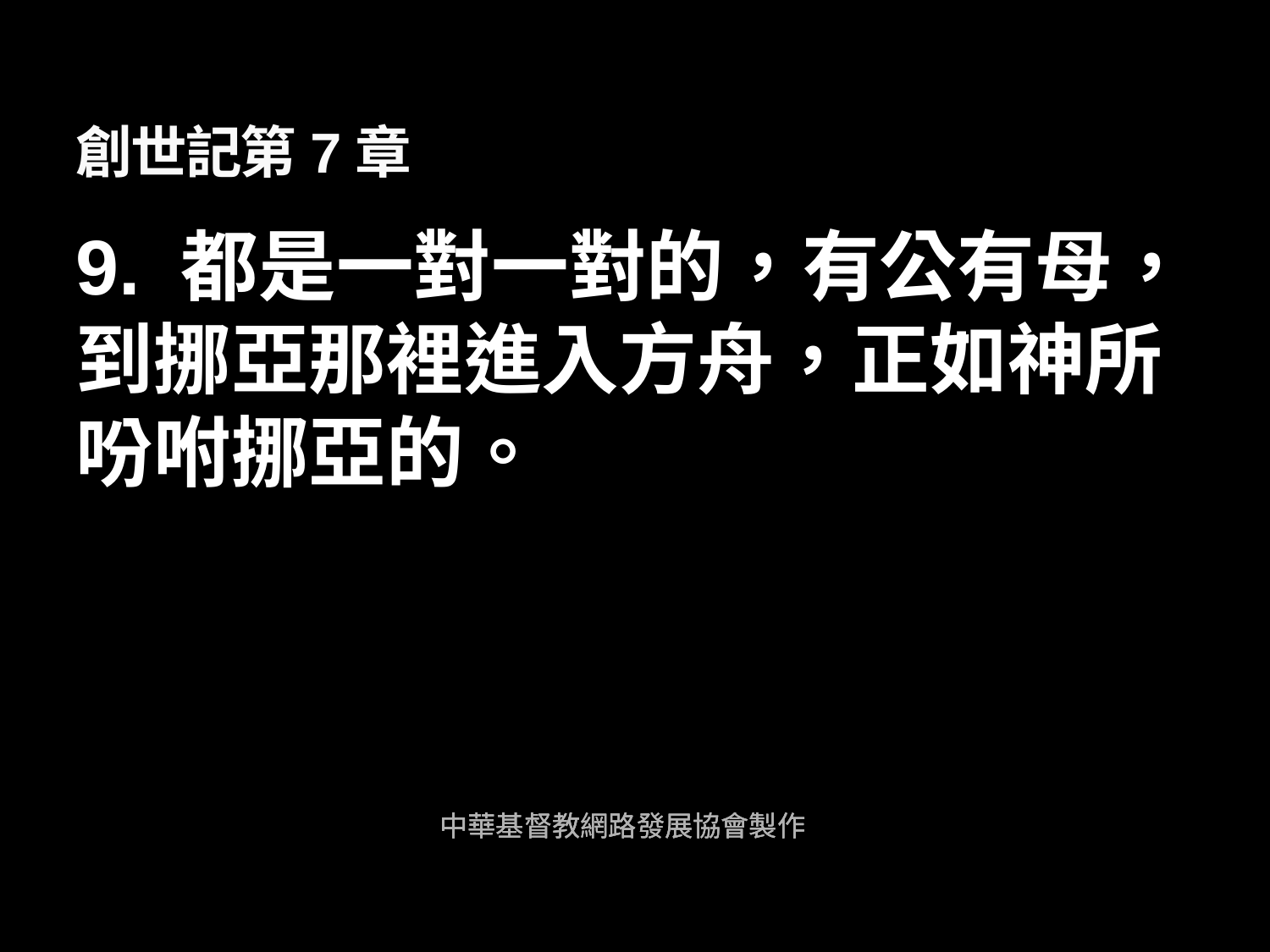

# 創世記第7章
9. 都是一對一對的，有公有母，到挪亞那裡進入方舟，正如神所吩咐挪亞的。